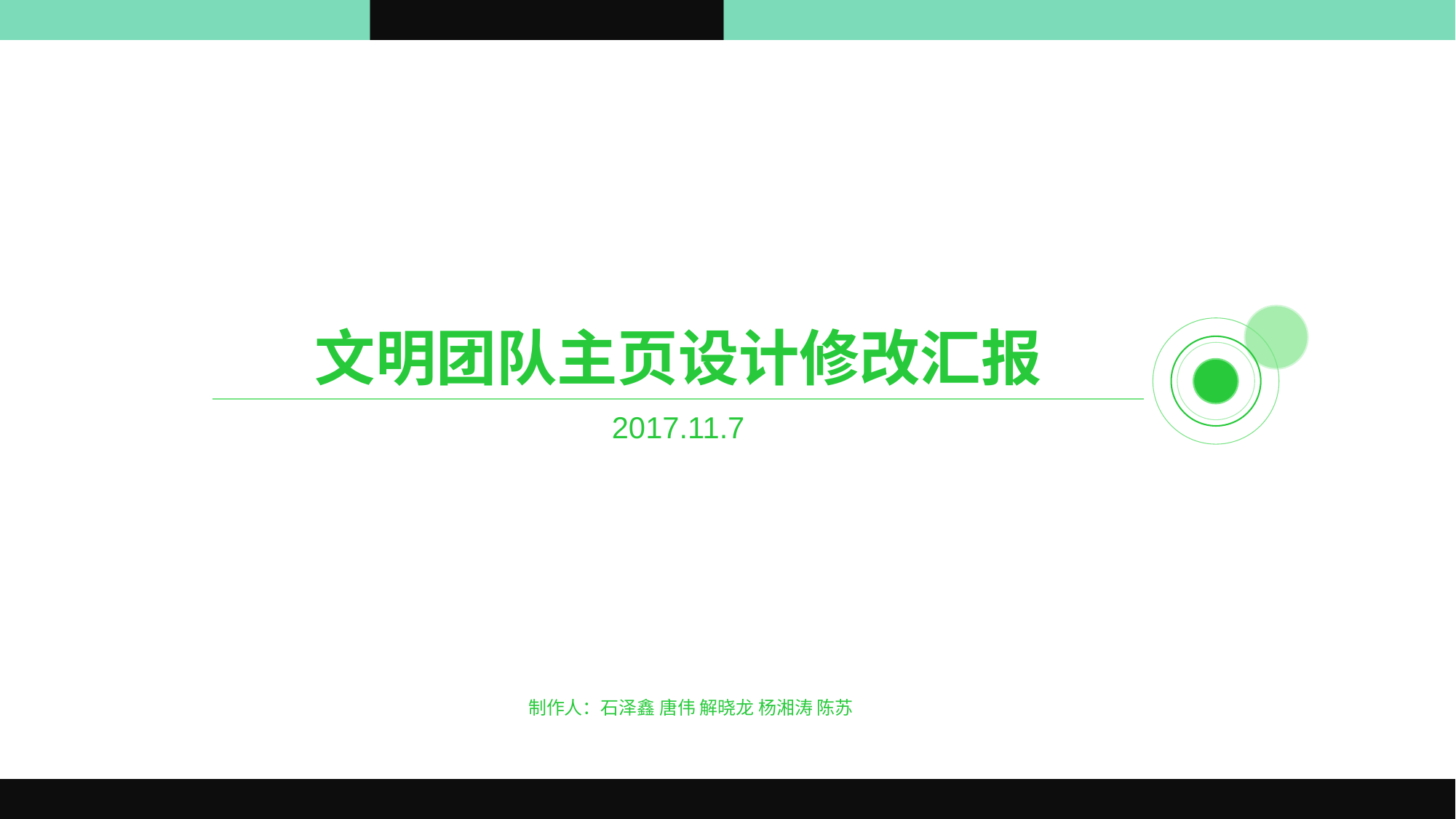

# 文明团队主页设计修改汇报
2017.11.7
制作人：石泽鑫 唐伟 解晓龙 杨湘涛 陈苏